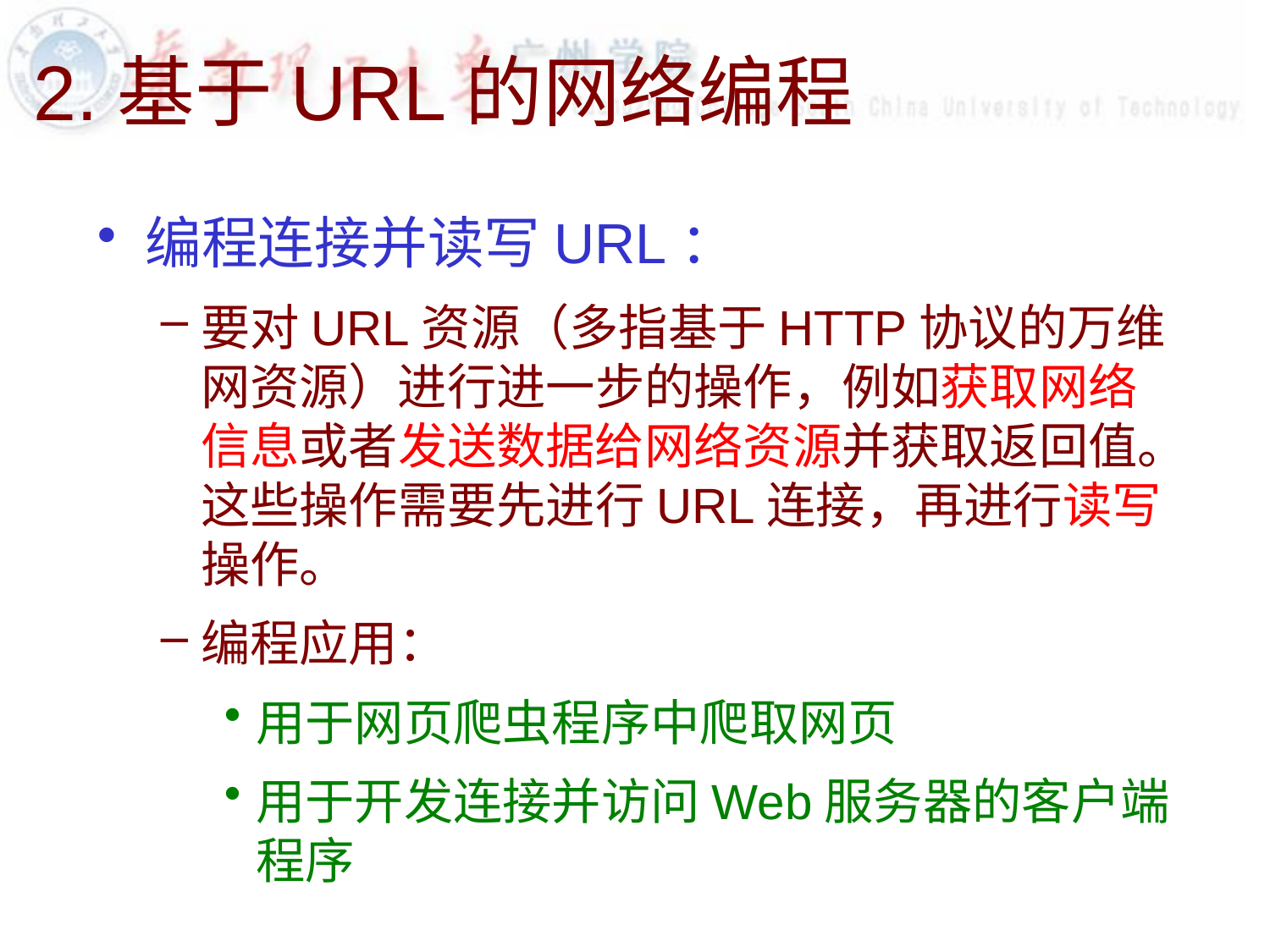

# 2.基于URL的网络编程
编程连接并读写URL：
要对URL资源（多指基于HTTP协议的万维网资源）进行进一步的操作，例如获取网络信息或者发送数据给网络资源并获取返回值。这些操作需要先进行URL连接，再进行读写操作。
编程应用：
用于网页爬虫程序中爬取网页
用于开发连接并访问Web服务器的客户端程序